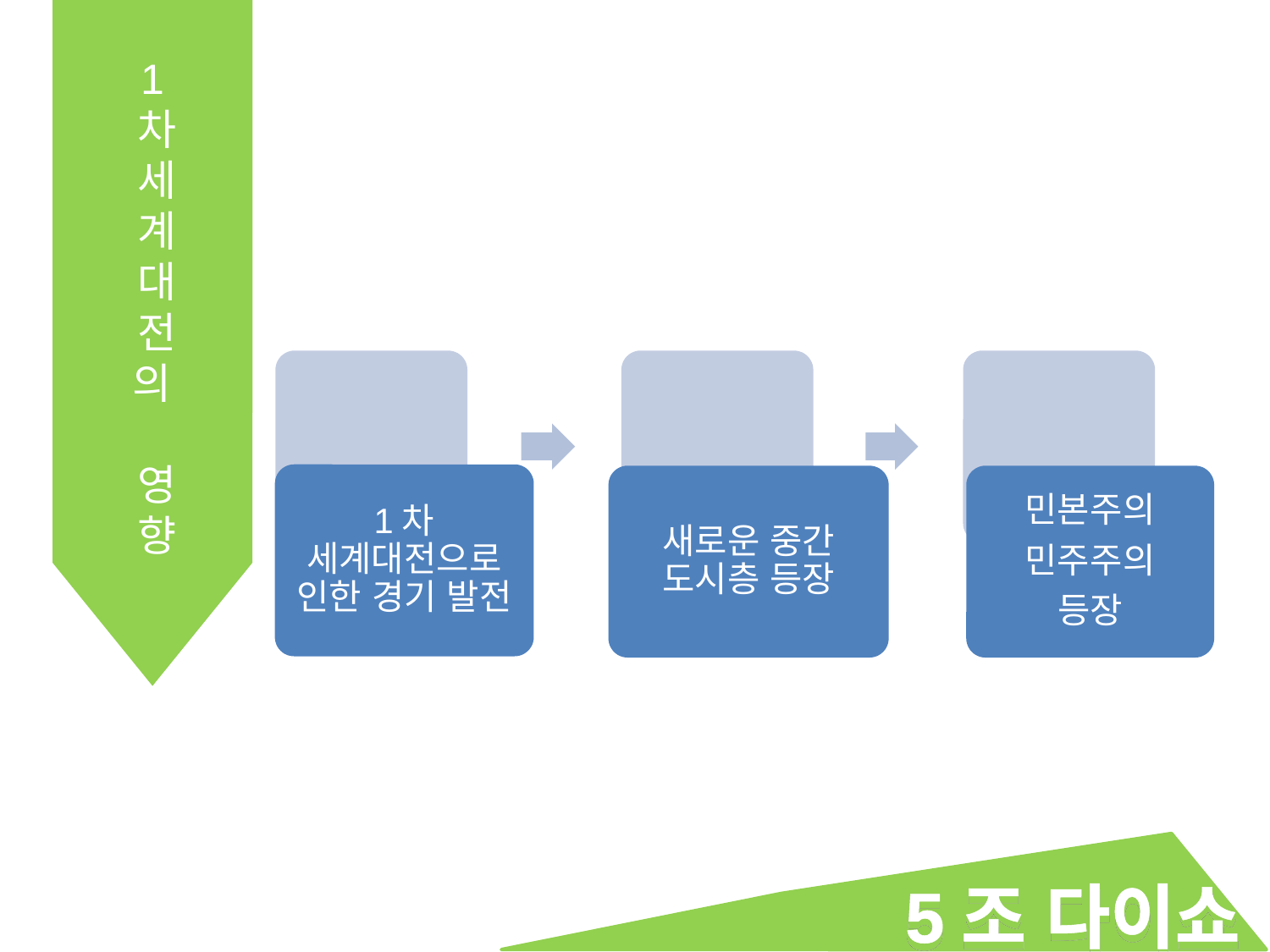

1차세계대전의

영향
1차 세계대전으로 인한 경기 발전

새로운 중간 도시층 등장

민본주의
민주주의
등장